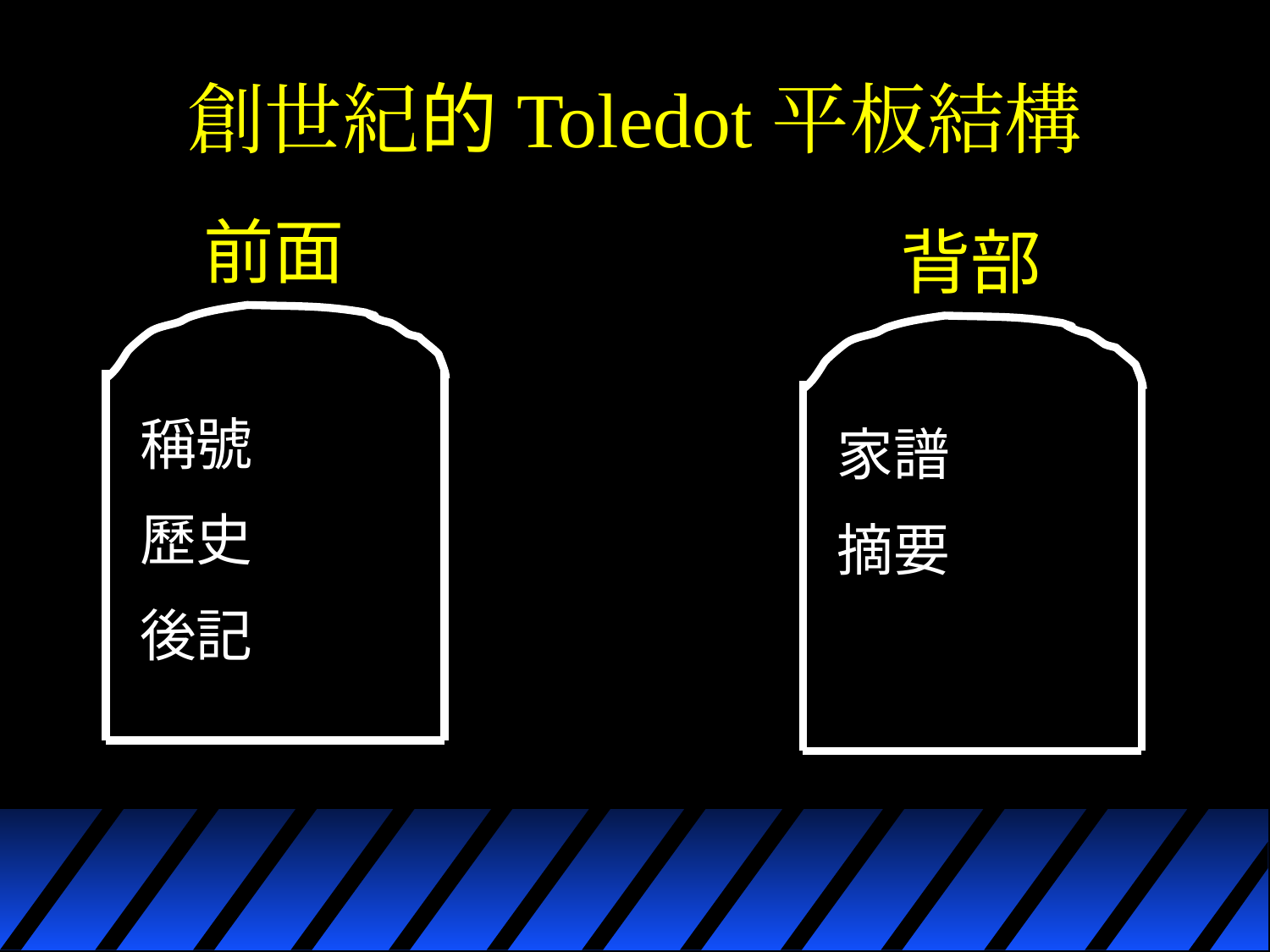

# 創世紀的Toledot平板結構
前面
背部

稱號
歷史
後記

家譜
摘要